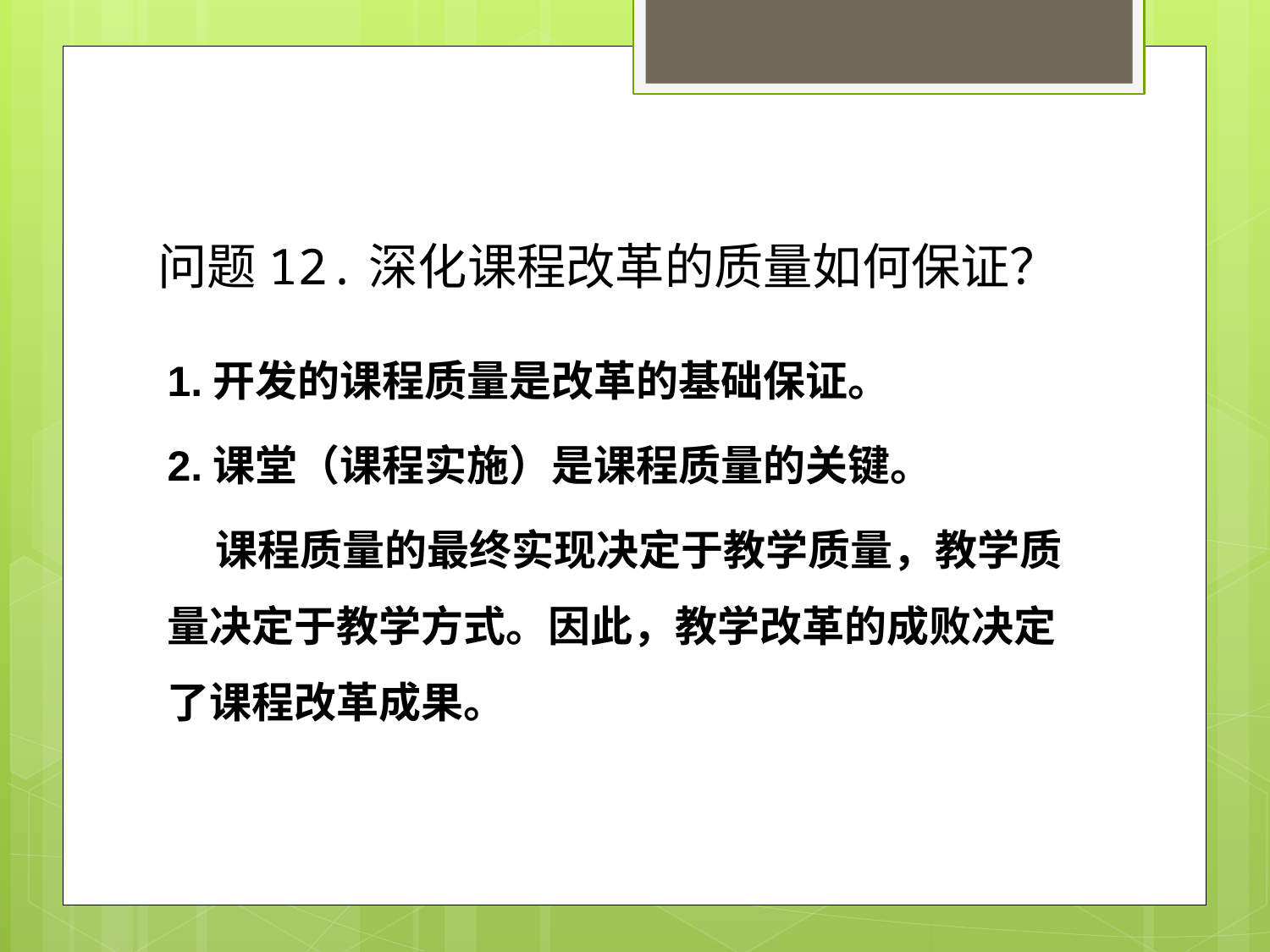

# 问题12.深化课程改革的质量如何保证？
1.开发的课程质量是改革的基础保证。
2.课堂（课程实施）是课程质量的关键。
    课程质量的最终实现决定于教学质量，教学质量决定于教学方式。因此，教学改革的成败决定了课程改革成果。